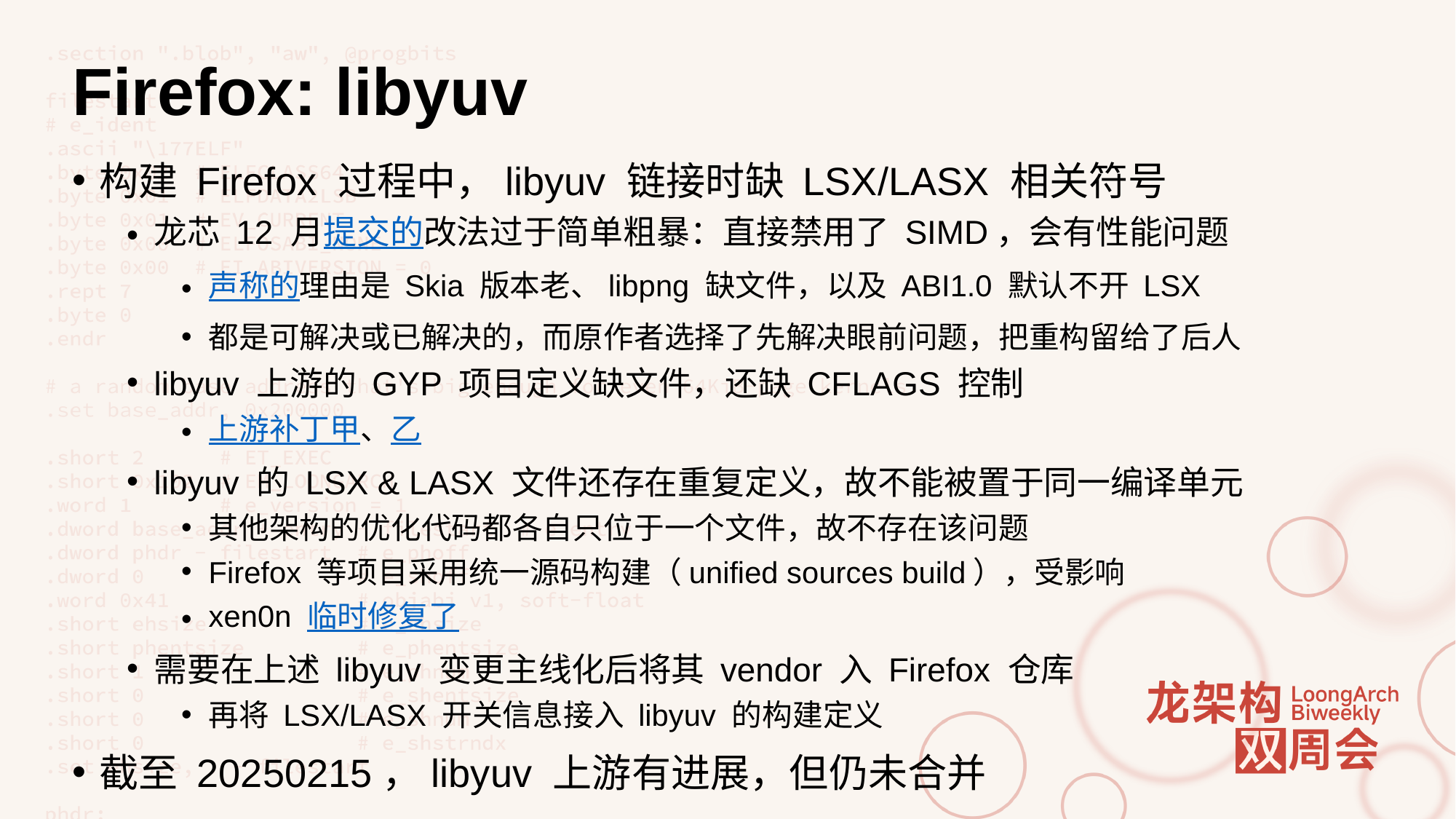

# Firefox: libyuv
构建 Firefox 过程中，libyuv 链接时缺 LSX/LASX 相关符号
龙芯 12 月提交的改法过于简单粗暴：直接禁用了 SIMD，会有性能问题
声称的理由是 Skia 版本老、libpng 缺文件，以及 ABI1.0 默认不开 LSX
都是可解决或已解决的，而原作者选择了先解决眼前问题，把重构留给了后人
libyuv 上游的 GYP 项目定义缺文件，还缺 CFLAGS 控制
上游补丁甲、乙
libyuv 的 LSX & LASX 文件还存在重复定义，故不能被置于同一编译单元
其他架构的优化代码都各自只位于一个文件，故不存在该问题
Firefox 等项目采用统一源码构建（unified sources build），受影响
xen0n 临时修复了
需要在上述 libyuv 变更主线化后将其 vendor 入 Firefox 仓库
再将 LSX/LASX 开关信息接入 libyuv 的构建定义
截至 20250215，libyuv 上游有进展，但仍未合并